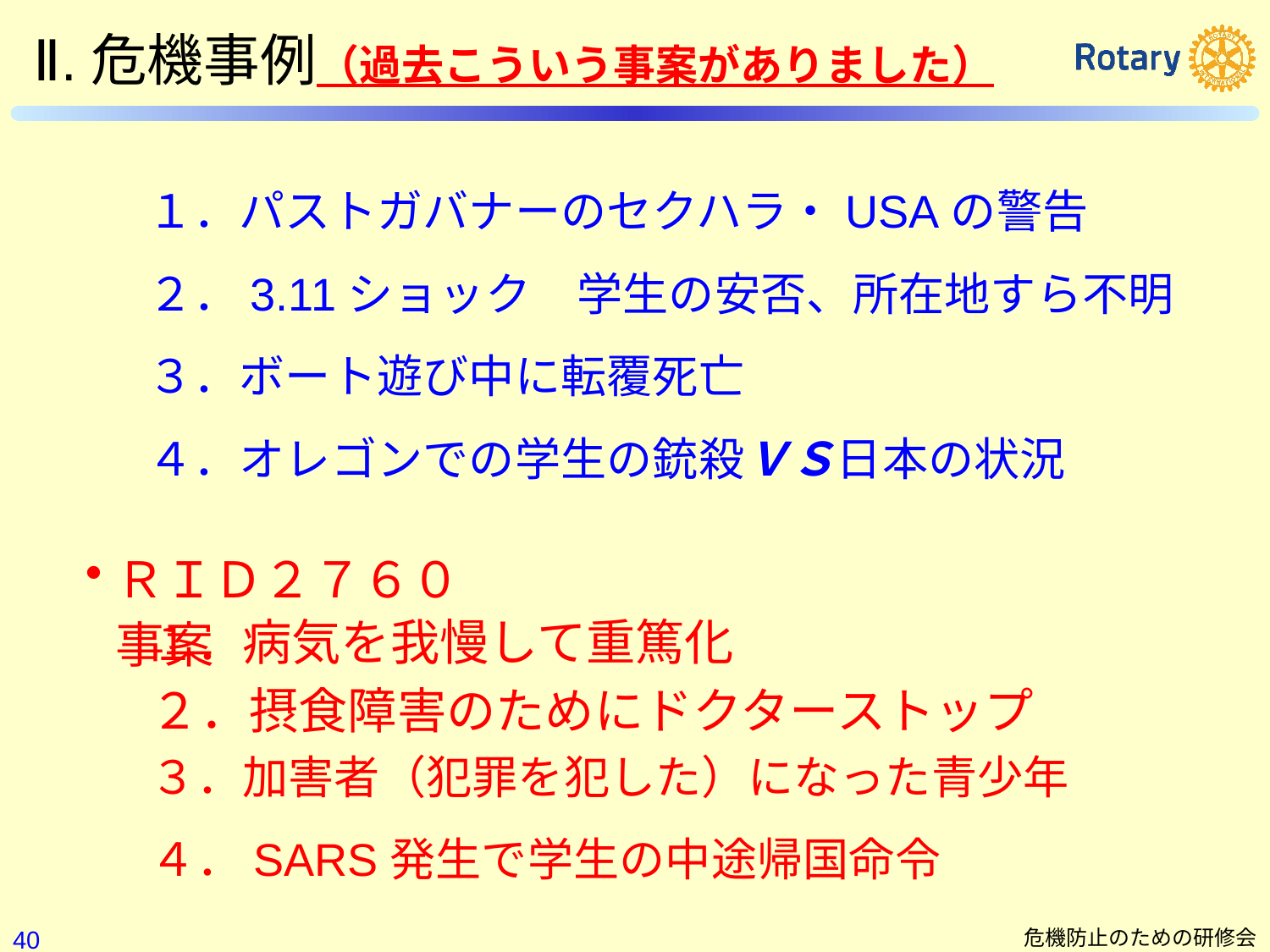

Ⅱ.危機事例（過去こういう事案がありました）
１．パストガバナーのセクハラ・USAの警告
２．3.11ショック　学生の安否、所在地すら不明
３．ボート遊び中に転覆死亡
４．オレゴンでの学生の銃殺ＶＳ日本の状況
ＲＩＤ２７６０事案
１．病気を我慢して重篤化
２．摂食障害のためにドクターストップ
３．加害者（犯罪を犯した）になった青少年
４．SARS発生で学生の中途帰国命令

40
危機防止のための研修会